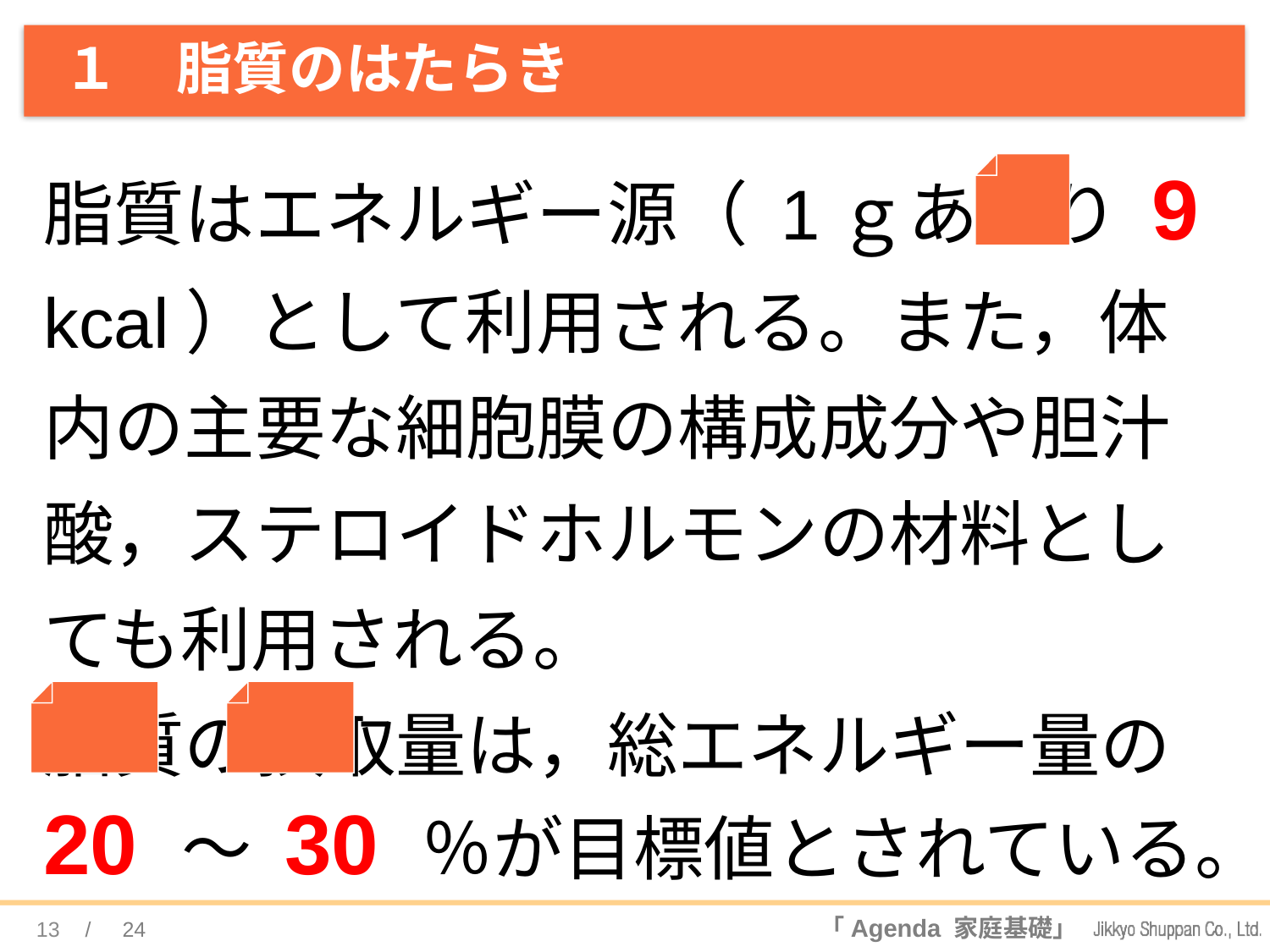

# １　脂質のはたらき
脂質はエネルギー源（ 1ｇあたり 9 kcal）として利用される。また，体内の主要な細胞膜の構成成分や胆汁酸，ステロイドホルモンの材料としても利用される。
脂質の摂取量は，総エネルギー量の
20 ～ 30 ％が目標値とされている。

13